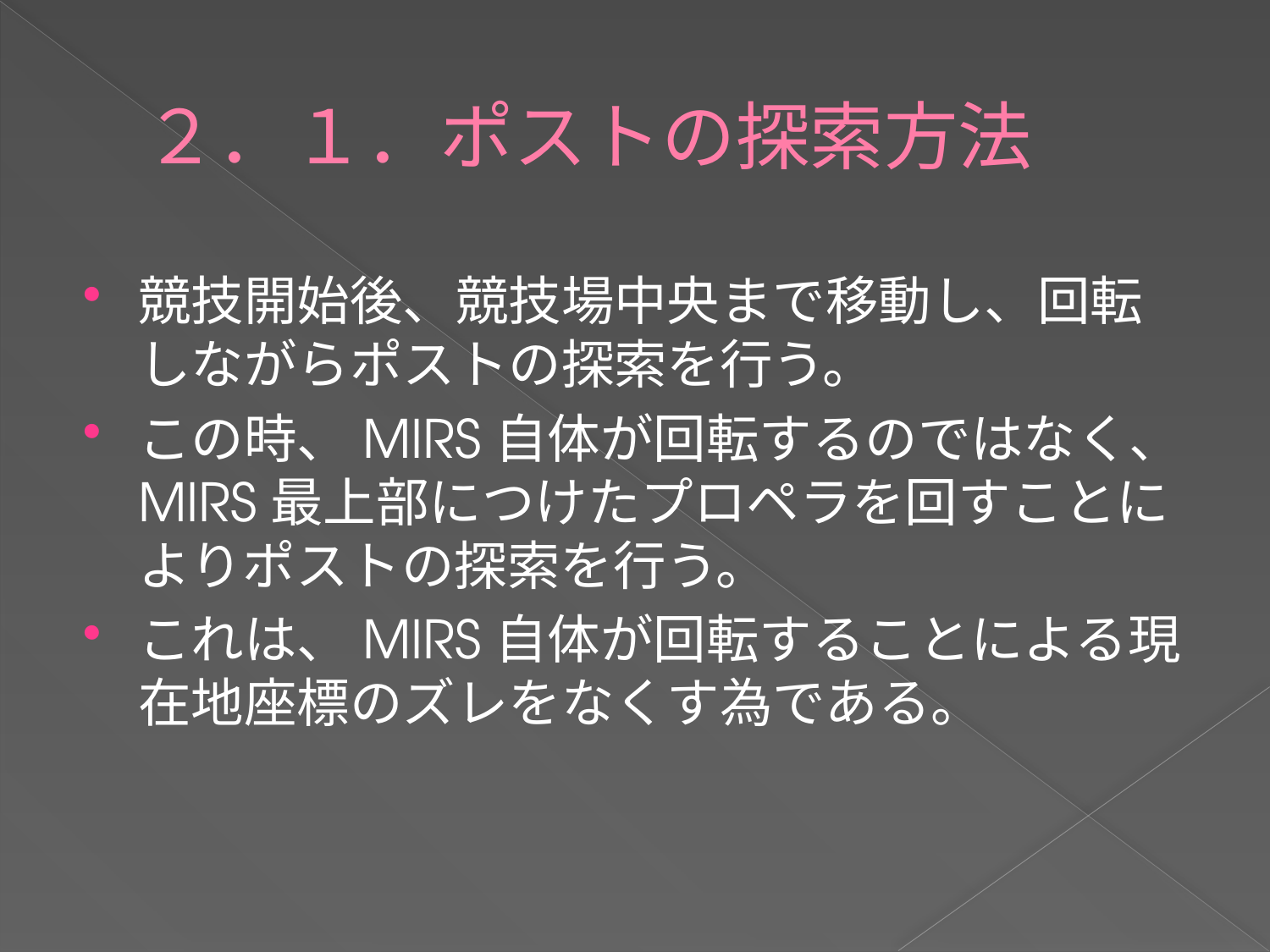

# ２．１．ポストの探索方法
競技開始後、競技場中央まで移動し、回転しながらポストの探索を行う。
この時、MIRS自体が回転するのではなく、MIRS最上部につけたプロペラを回すことによりポストの探索を行う。
これは、MIRS自体が回転することによる現在地座標のズレをなくす為である。